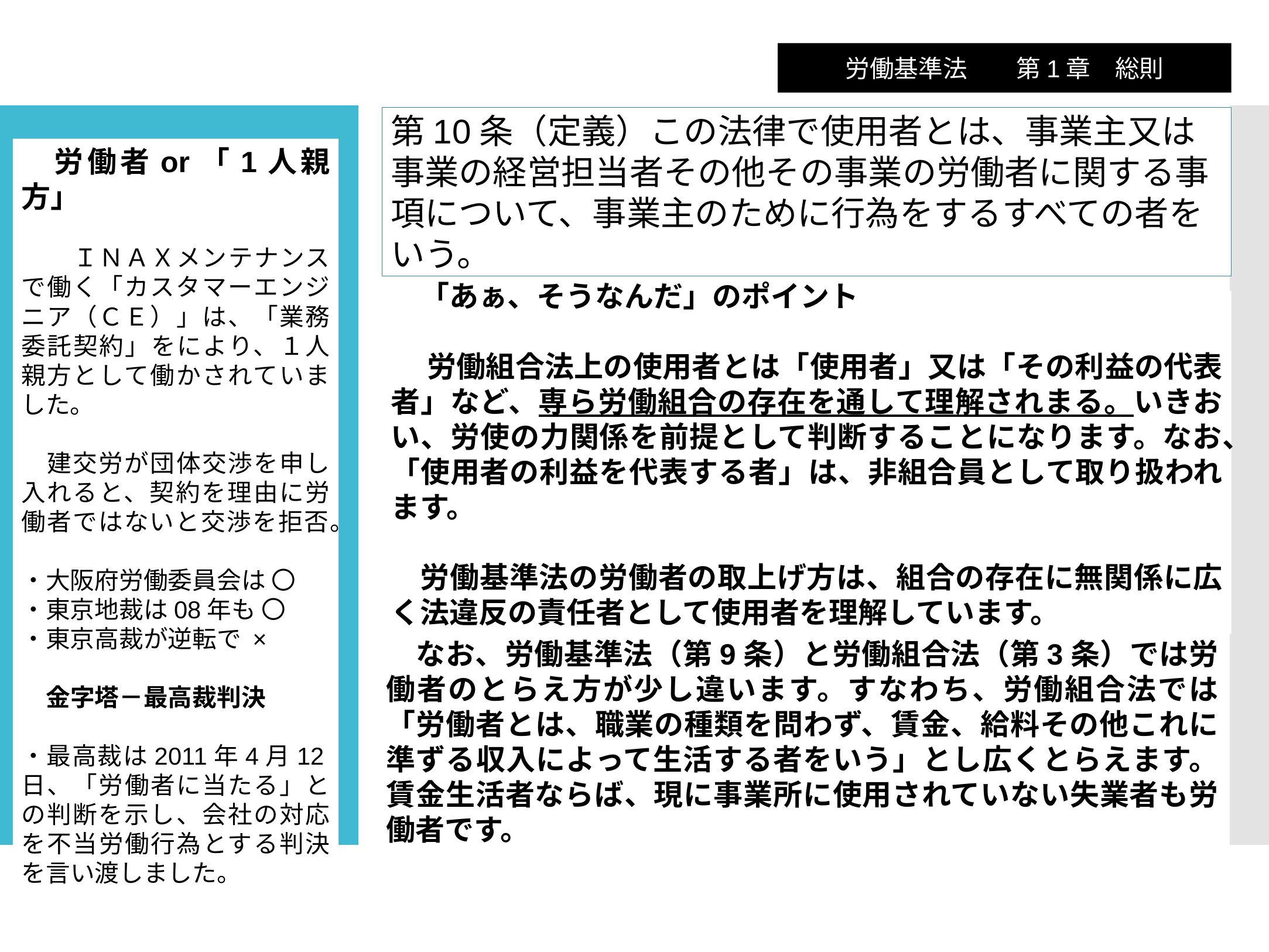

労働基準法　　第1章　総則
第10条（定義）この法律で使用者とは、事業主又は事業の経営担当者その他その事業の労働者に関する事項について、事業主のために行為をするすべての者をいう。
　労働者or「1人親方」

　　ＩＮＡＸメンテナンスで働く「カスタマーエンジニア（ＣＥ）」は、「業務委託契約」をにより、１人親方として働かされていました。

　建交労が団体交渉を申し入れると、契約を理由に労働者ではないと交渉を拒否。

・大阪府労働委員会は 〇
・東京地裁は08年も 〇
・東京高裁が逆転で ×

　金字塔－最高裁判決

・最高裁は2011年4月12日、「労働者に当たる」との判断を示し、会社の対応を不当労働行為とする判決を言い渡しました。

　「あぁ、そうなんだ」のポイント

　 労働組合法上の使用者とは「使用者」又は「その利益の代表者」など、専ら労働組合の存在を通して理解されまる。いきおい、労使の力関係を前提として判断することになります。なお、「使用者の利益を代表する者」は、非組合員として取り扱われます。

　労働基準法の労働者の取上げ方は、組合の存在に無関係に広く法違反の責任者として使用者を理解しています。

　なお、労働基準法（第9条）と労働組合法（第3条）では労働者のとらえ方が少し違います。すなわち、労働組合法では「労働者とは、職業の種類を問わず、賃金、給料その他これに準ずる収入によって生活する者をいう」とし広くとらえます。賃金生活者ならば、現に事業所に使用されていない失業者も労働者です。